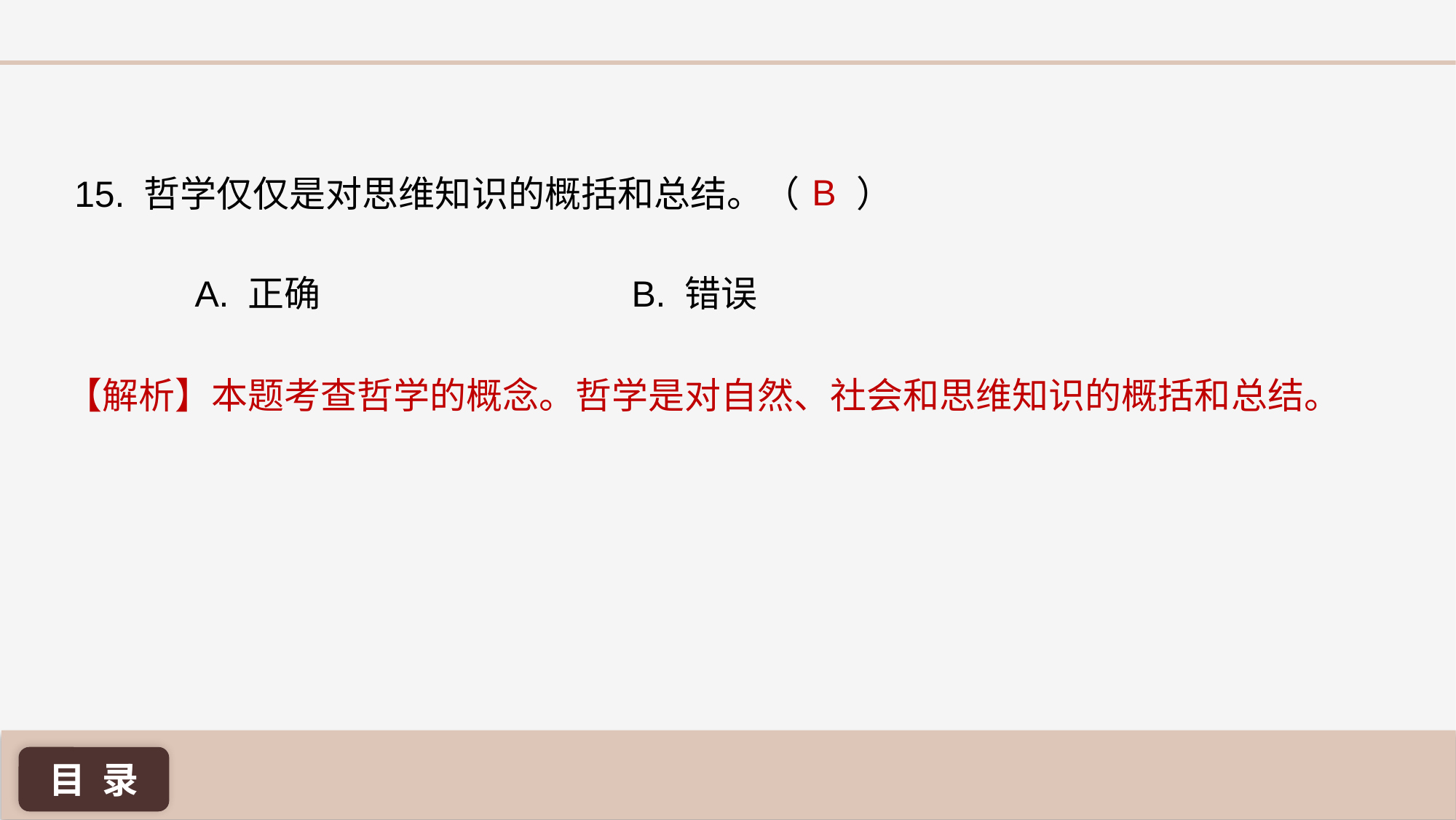

B
15. 哲学仅仅是对思维知识的概括和总结。（       ）
A. 正确 			B. 错误
【解析】本题考查哲学的概念。哲学是对自然、社会和思维知识的概括和总结。